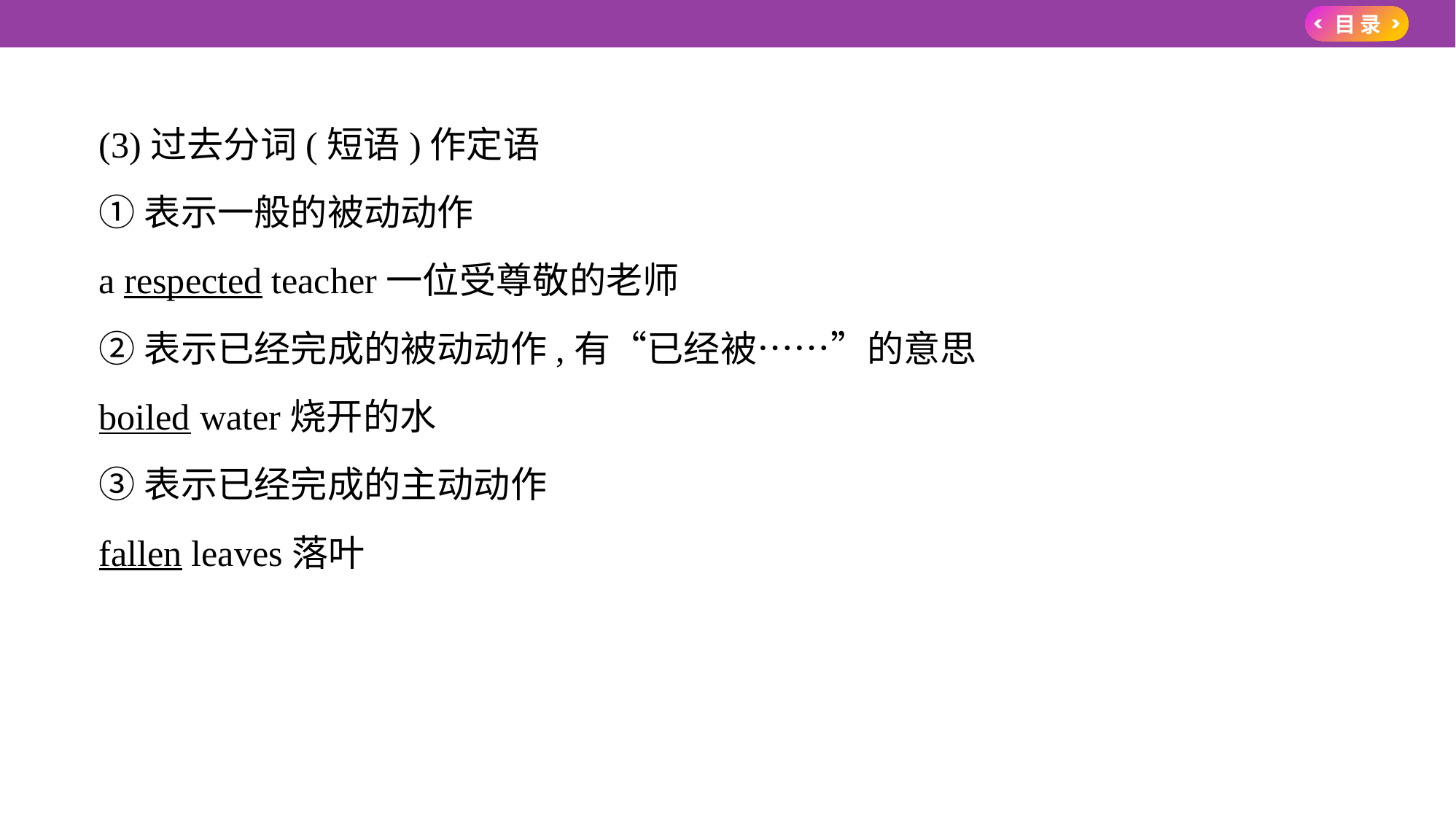

(3)过去分词(短语)作定语
①表示一般的被动动作
a respected teacher一位受尊敬的老师
②表示已经完成的被动动作,有“已经被……”的意思
boiled water烧开的水
③表示已经完成的主动动作
fallen leaves落叶